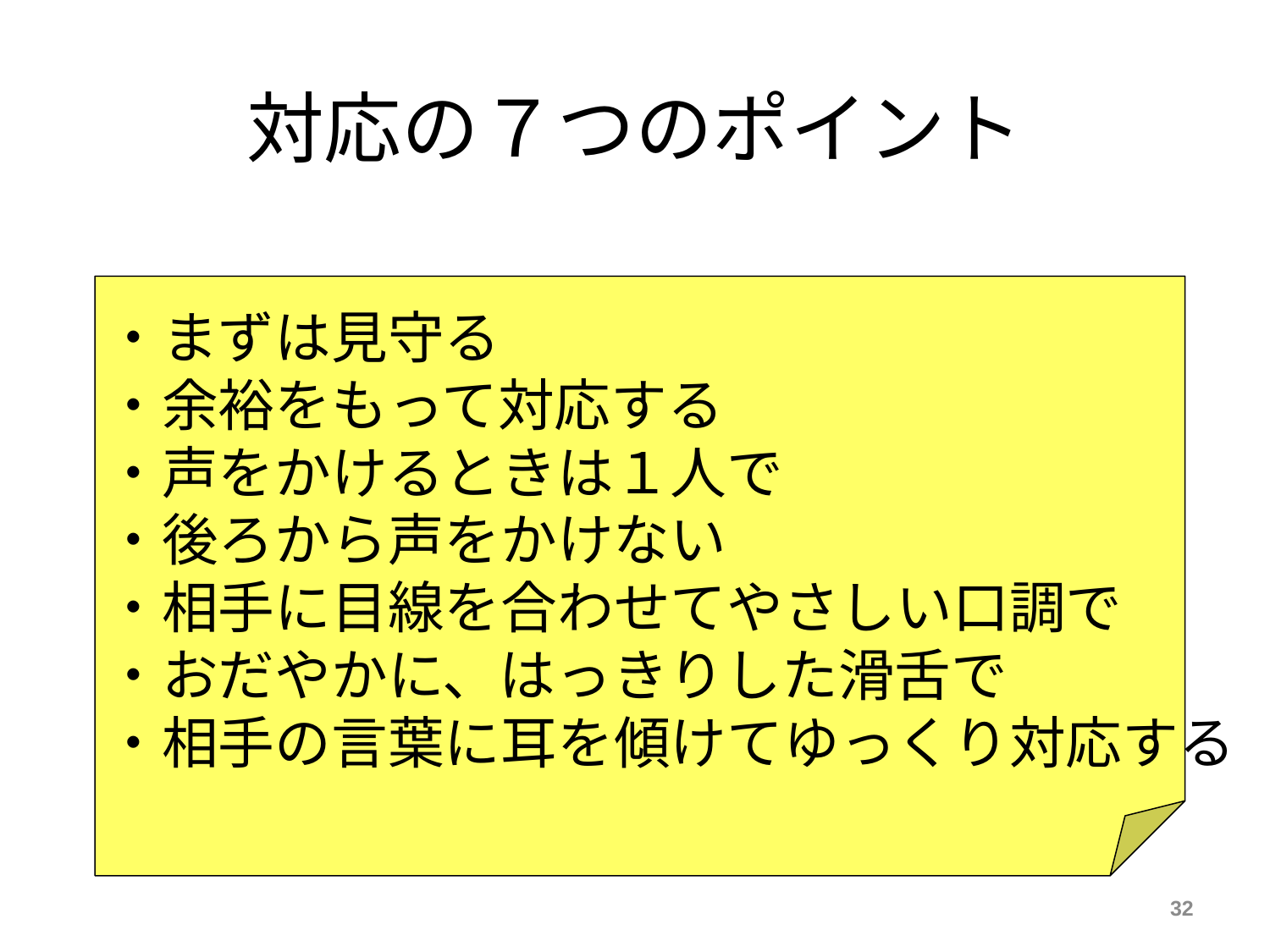

# 対応の７つのポイント
・まずは見守る
・余裕をもって対応する
・声をかけるときは１人で
・後ろから声をかけない
・相手に目線を合わせてやさしい口調で
・おだやかに、はっきりした滑舌で
・相手の言葉に耳を傾けてゆっくり対応する
32